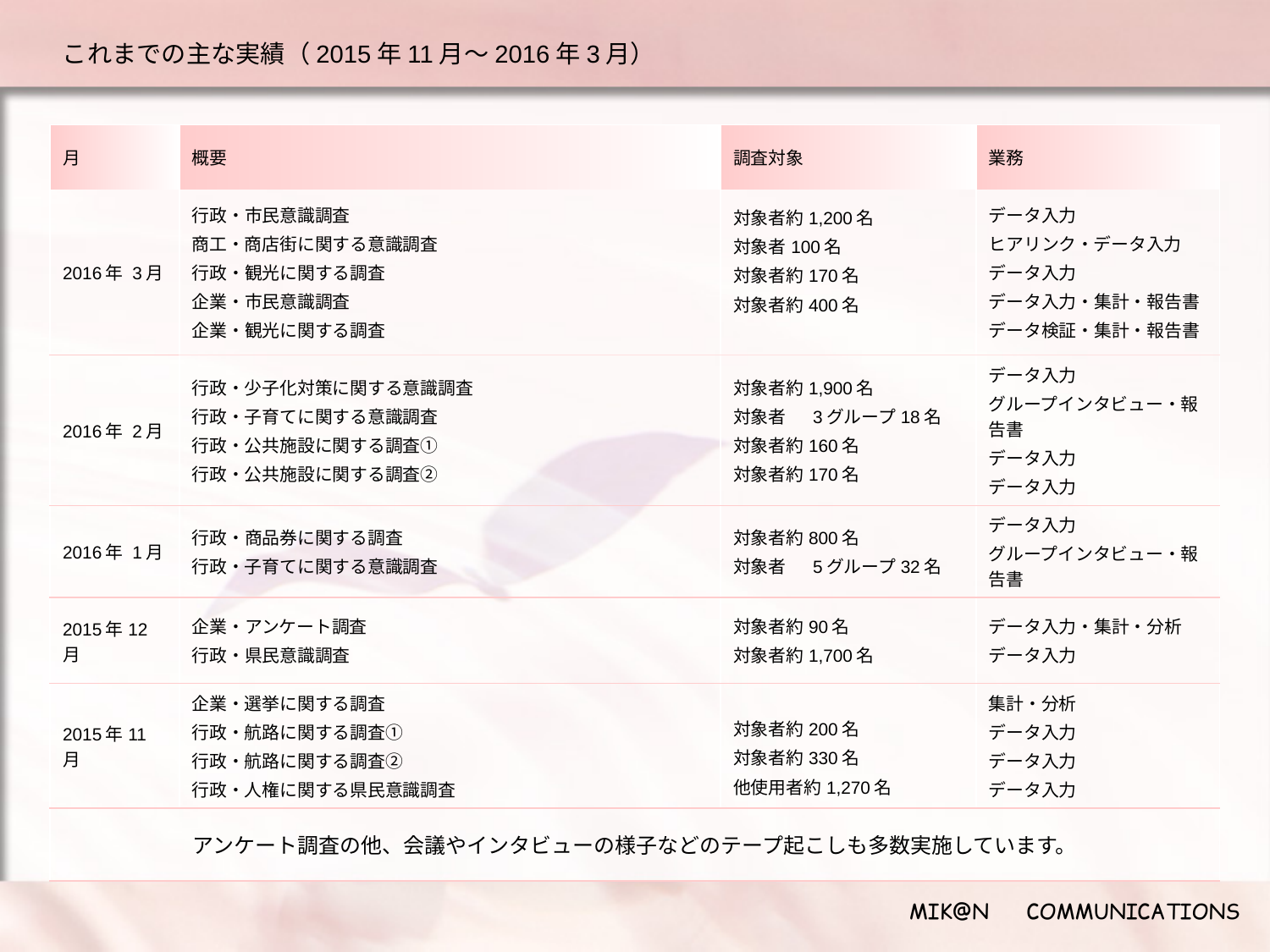

# これまでの主な実績（2015年11月～2016年3月）
メディア・ローカルテレビ出演

| 月 | 概要 | 調査対象 | 業務 |
| --- | --- | --- | --- |
| 2016年 3月 | 行政・市民意識調査 商工・商店街に関する意識調査 行政・観光に関する調査 企業・市民意識調査 企業・観光に関する調査 | 対象者約1,200名 対象者100名 対象者約170名 対象者約400名 | データ入力 ヒアリンク・データ入力 データ入力 データ入力・集計・報告書 データ検証・集計・報告書 |
| 2016年 2月 | 行政・少子化対策に関する意識調査 行政・子育てに関する意識調査 行政・公共施設に関する調査① 行政・公共施設に関する調査② | 対象者約1,900名 対象者　 3グループ18名 対象者約160名 対象者約170名 | データ入力 グループインタビュー・報告書 データ入力 データ入力 |
| 2016年 1月 | 行政・商品券に関する調査 行政・子育てに関する意識調査 | 対象者約800名 対象者　 5グループ32名 | データ入力 グループインタビュー・報告書 |
| 2015年12月 | 企業・アンケート調査 行政・県民意識調査 | 対象者約90名 対象者約1,700名 | データ入力・集計・分析 データ入力 |
| 2015年11月 | 企業・選挙に関する調査 行政・航路に関する調査① 行政・航路に関する調査② 行政・人権に関する県民意識調査 | 対象者約200名 対象者約330名 他使用者約1,270名 | 集計・分析 データ入力 データ入力 データ入力 |
| アンケート調査の他、会議やインタビューの様子などのテープ起こしも多数実施しています。 |  |  |  |
MIK@N 　COMMUNICATIONS